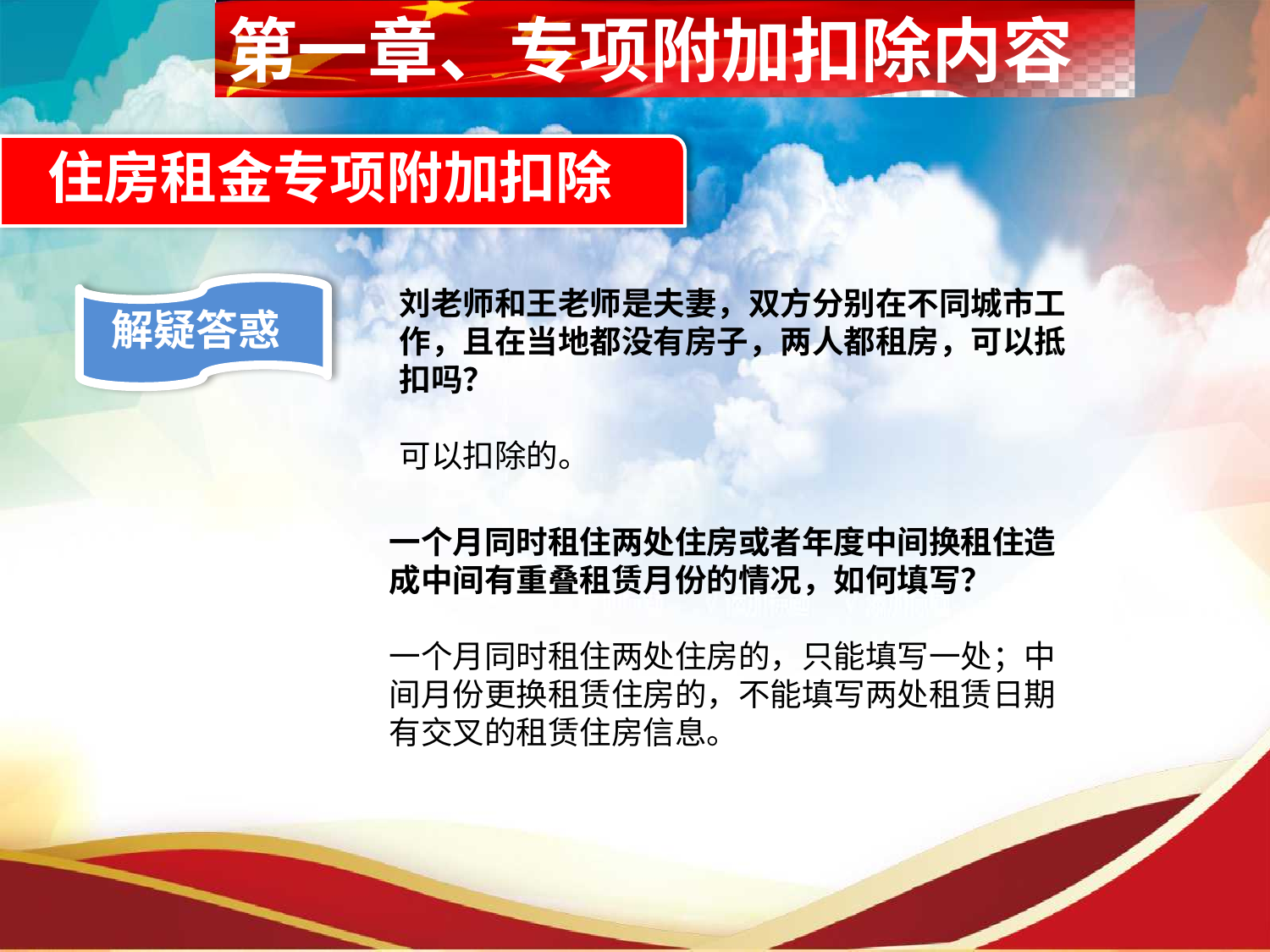

第一章、专项附加扣除内容

住房租金专项附加扣除

刘老师和王老师是夫妻，双方分别在不同城市工作，且在当地都没有房子，两人都租房，可以抵扣吗？

可以扣除的。
解疑答惑
一个月同时租住两处住房或者年度中间换租住造成中间有重叠租赁月份的情况，如何填写？

一个月同时租住两处住房的，只能填写一处；中间月份更换租赁住房的，不能填写两处租赁日期有交叉的租赁住房信息。